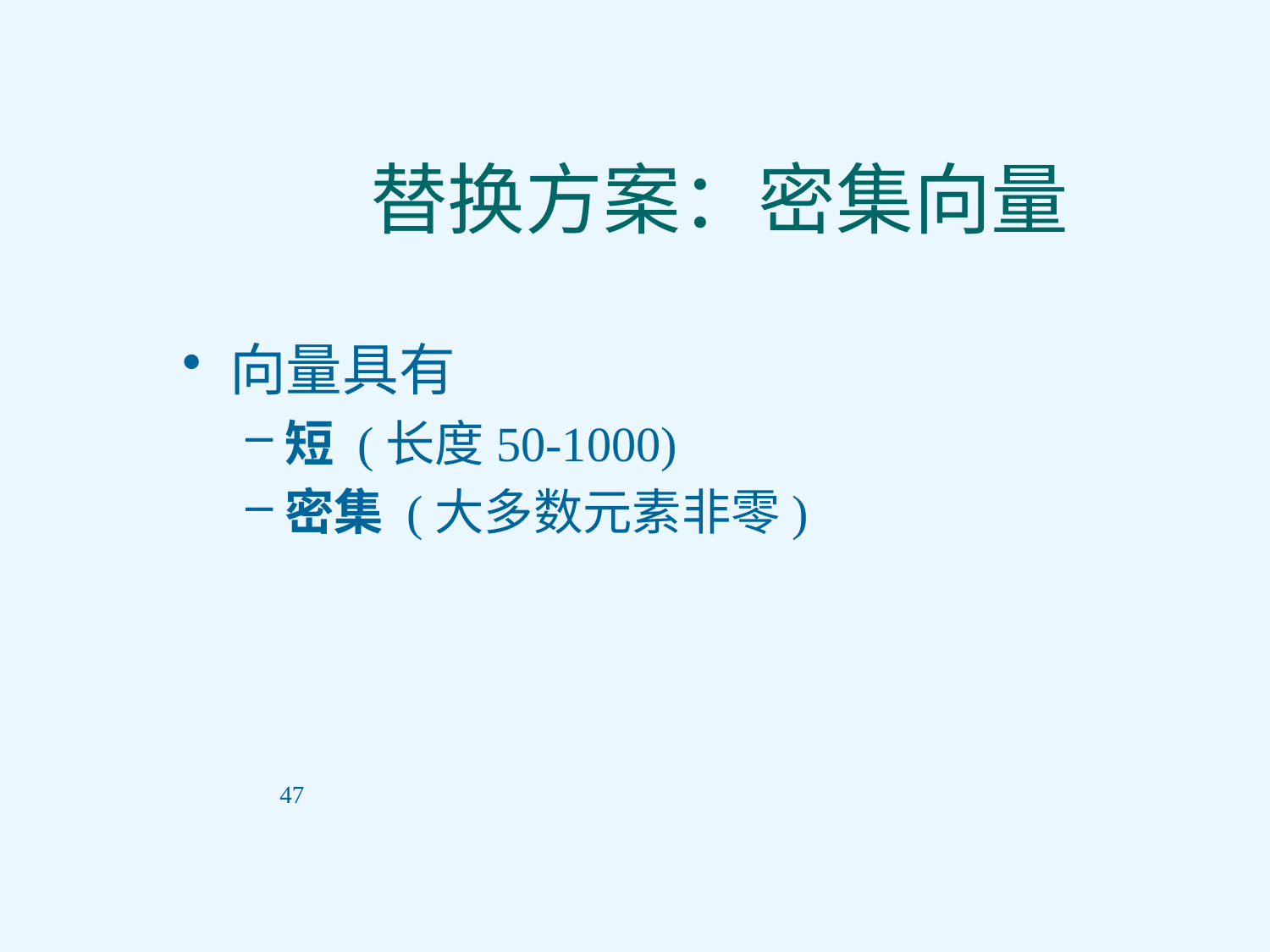

# 替换方案：密集向量
向量具有
短 (长度50-1000)
密集 (大多数元素非零)
47